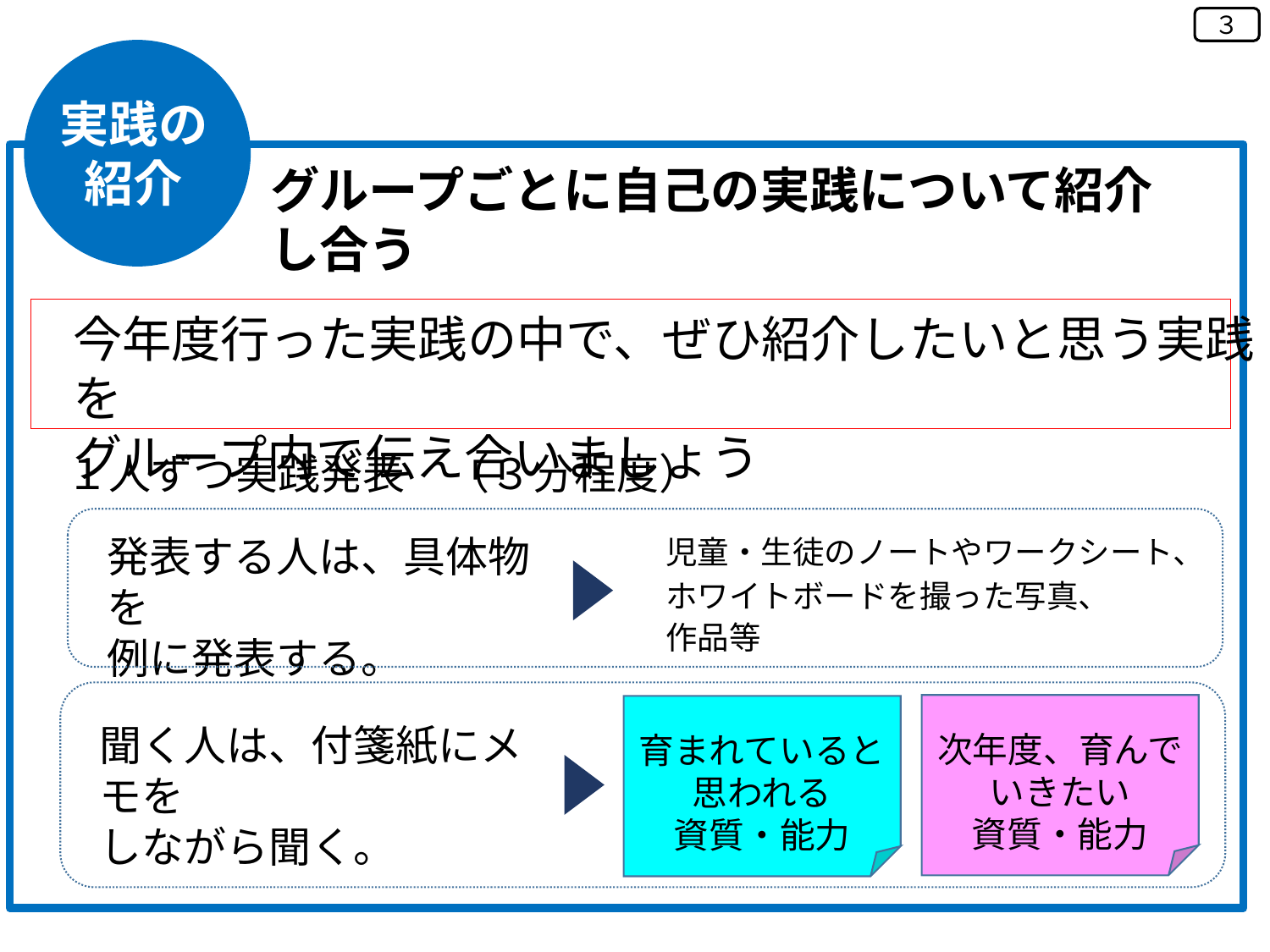

３

実践の
紹介

グループごとに自己の実践について紹介し合う

今年度行った実践の中で、ぜひ紹介したいと思う実践を
グループ内で伝え合いましょう
１人ずつ実践発表　（３分程度）

児童・生徒のノートやワークシート、
ホワイトボードを撮った写真、
作品等
発表する人は、具体物を
例に発表する。

次年度、育んで
いきたい
資質・能力

育まれていると
思われる
資質・能力
聞く人は、付箋紙にメモを
しながら聞く。